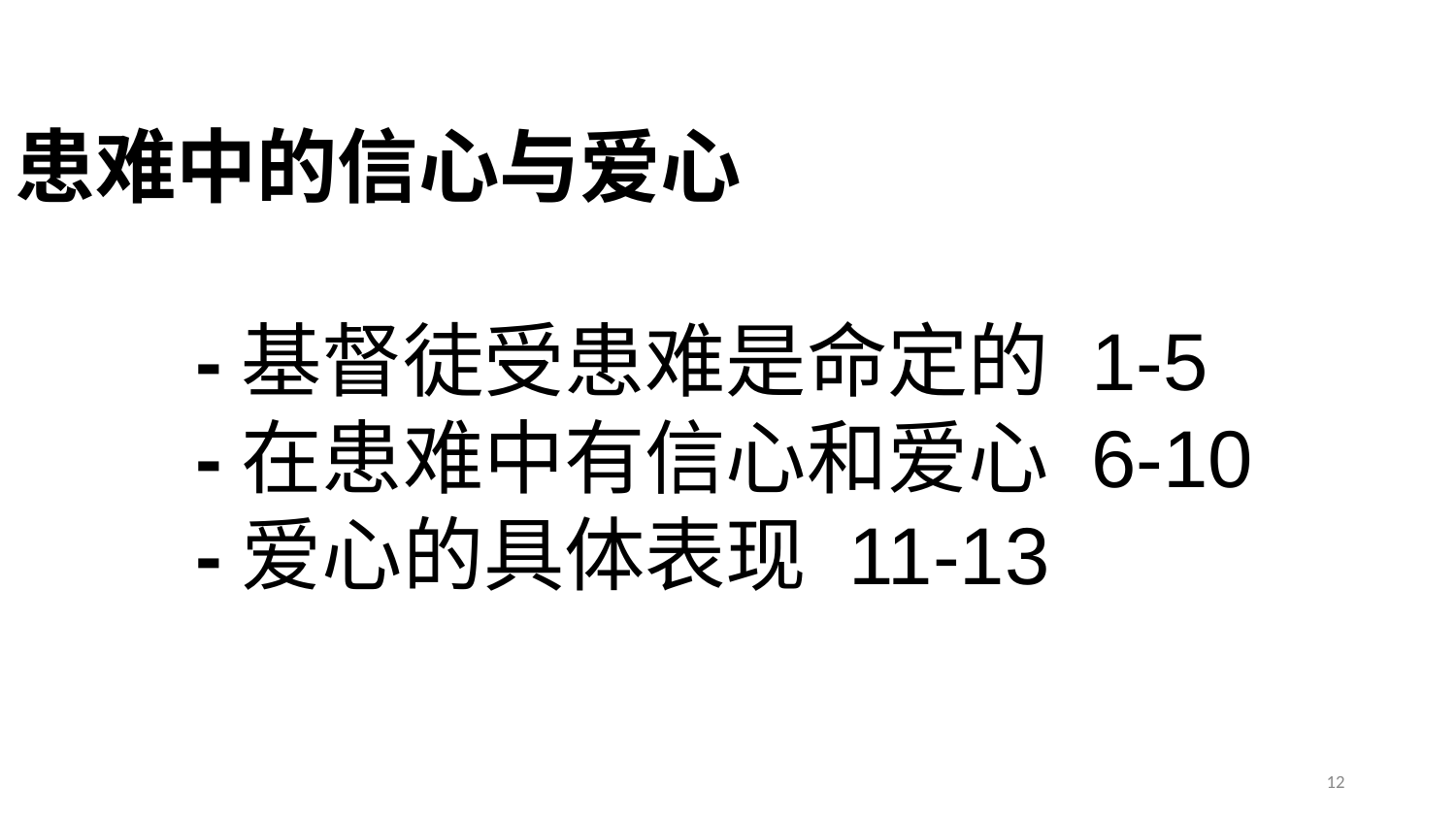

患难中的信心与爱心

        -基督徒受患难是命定的 1-5
        -在患难中有信心和爱心 6-10
        -爱心的具体表现 11-13
12